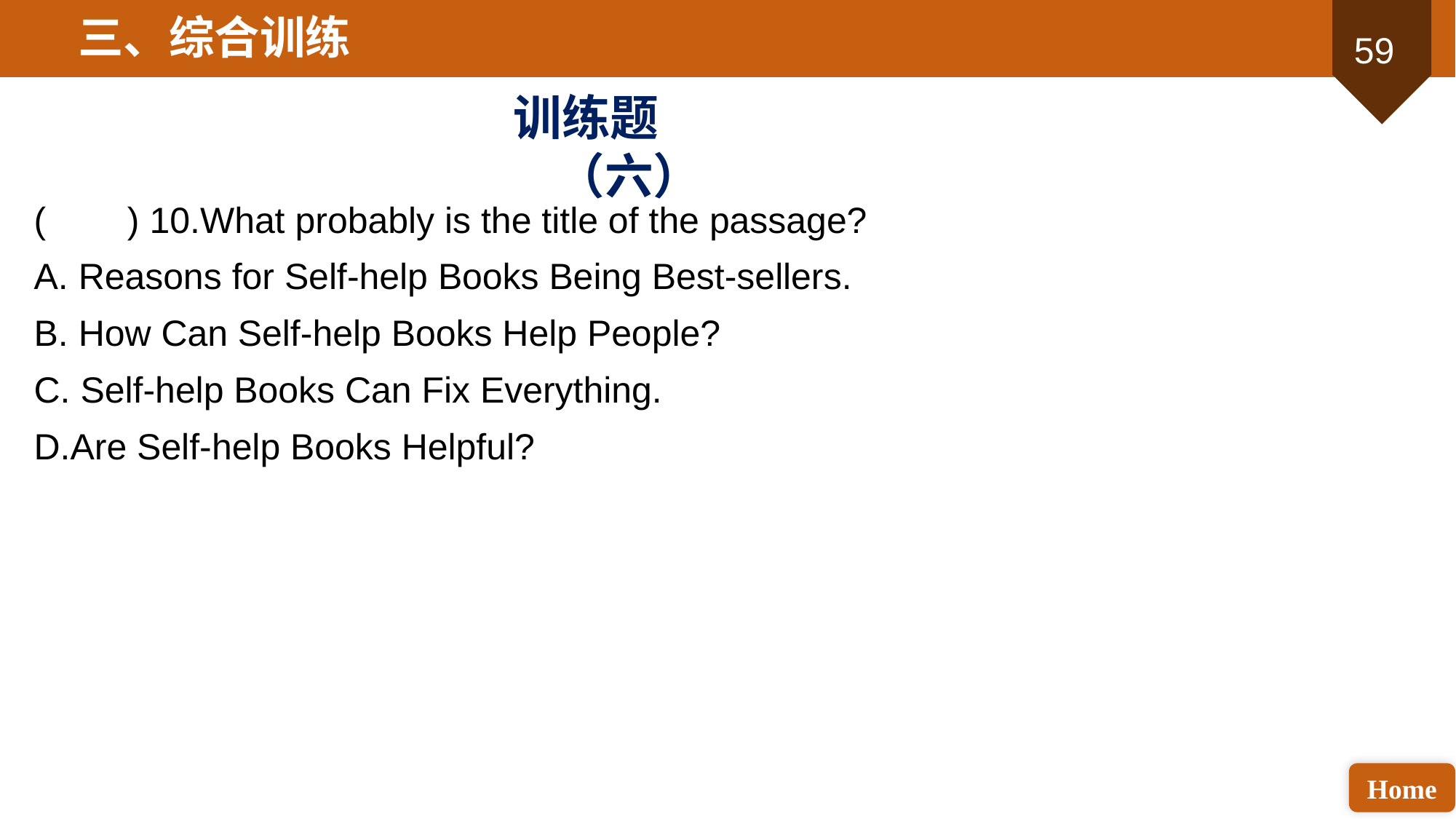

三、综合训练
训练题（六）
(        ) 10.What probably is the title of the passage?
A. Reasons for Self-help Books Being Best-sellers.
B. How Can Self-help Books Help People?
C. Self-help Books Can Fix Everything.
D.Are Self-help Books Helpful?